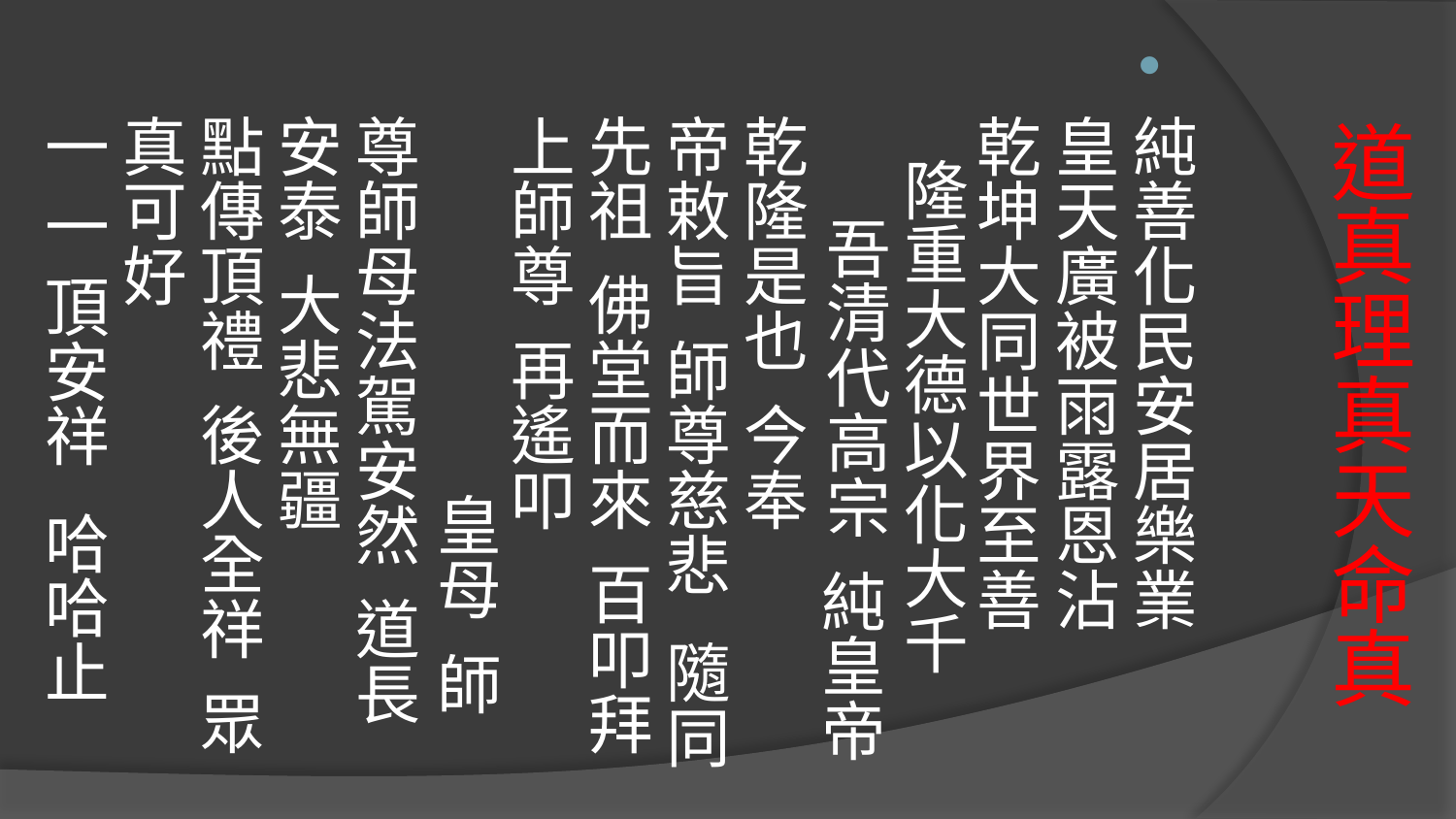

純善化民安居樂業         皇天廣被雨露恩沾
乾坤大同世界至善             隆重大德以化大千
       吾清代高宗  純皇帝 乾隆是也  今奉
帝敕旨  師尊慈悲   隨同先祖  佛堂而來  百叩拜上師尊  再遙叩                                           皇母  師尊師母法駕安然  道長安泰  大悲無疆
點傳頂禮  後人全祥  眾真可好
一 一 頂安祥   哈哈止
# 道真理真天命真